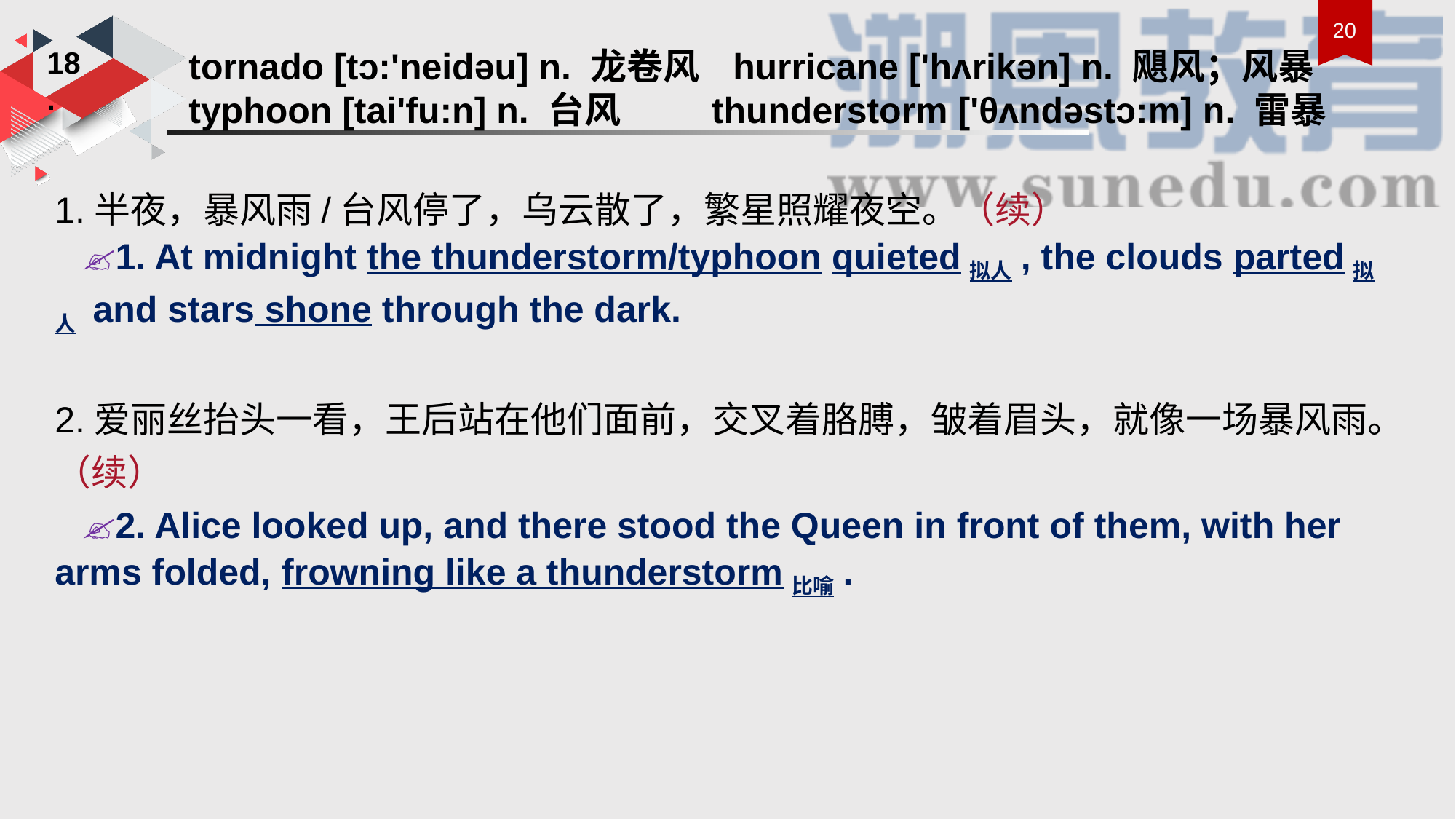

18.
tornado [tɔ:'neidəu] n. 龙卷风   hurricane ['hʌrikən] n. 飓风；风暴
typhoon [tai'fu:n] n. 台风          thunderstorm ['θʌndəstɔ:m] n. 雷暴

1.半夜，暴风雨/台风停了，乌云散了，繁星照耀夜空。（续）
   ✍1. At midnight the thunderstorm/typhoon quieted拟人, the clouds parted拟人 and stars shone through the dark.

2.爱丽丝抬头一看，王后站在他们面前，交叉着胳膊，皱着眉头，就像一场暴风雨。（续）
   ✍2. Alice looked up, and there stood the Queen in front of them, with her arms folded, frowning like a thunderstorm比喻.